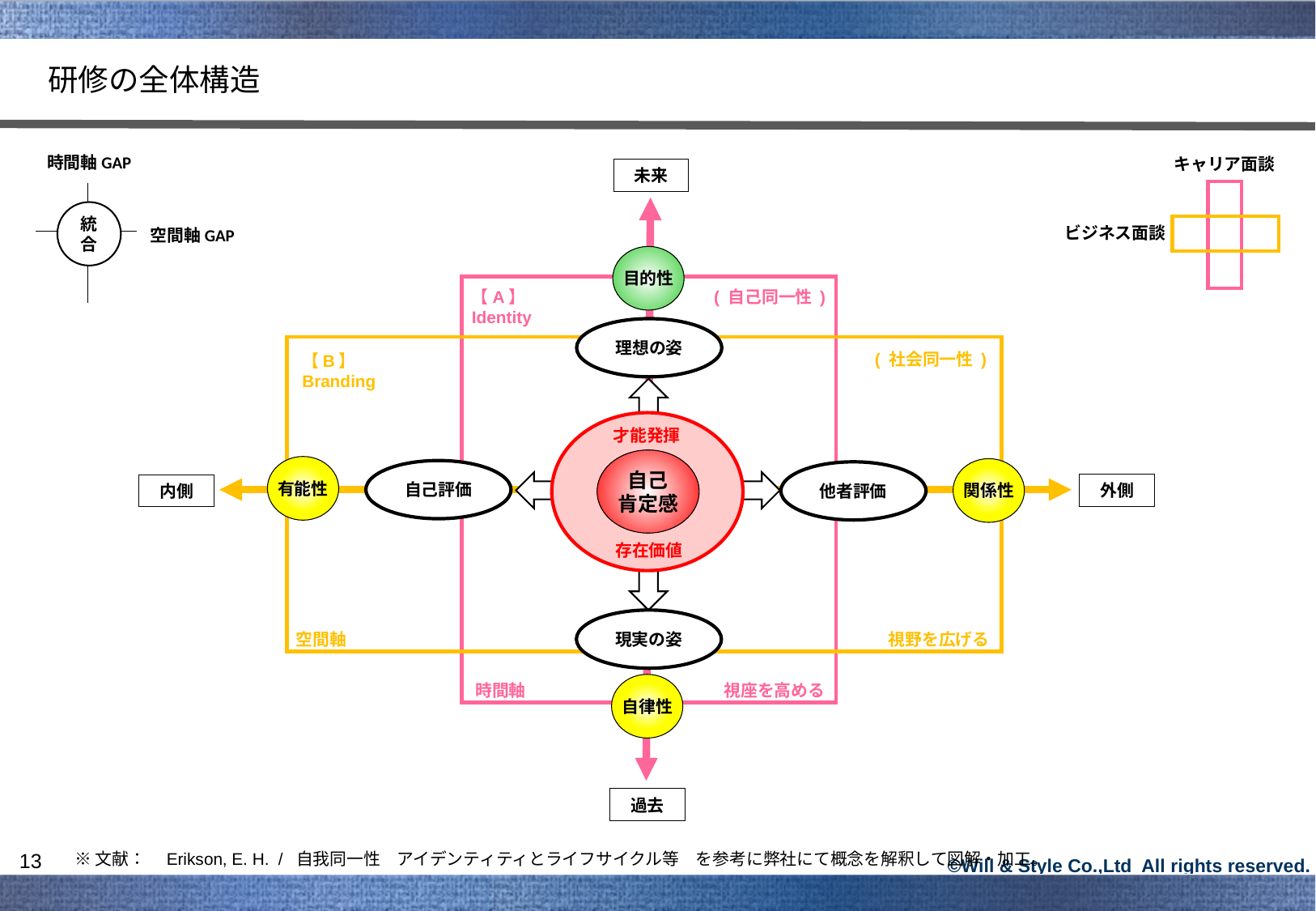

研修の全体構造

キャリア面談
時間軸GAP
統合
空間軸GAP
未来

ビジネス面談
目的性

( 自己同一性 )
【A】　Identity
理想の姿
( 社会同一性 )
【B】　Branding
理想の姿
才能発揮
自己
肯定感
有能性
関係性
自己評価
他者評価

外側
内側

存在価値
現実の姿
視野を広げる
空間軸
時間軸
視座を高める
自律性
過去
※文献：　Erikson, E. H.  /  自我同一性　アイデンティティとライフサイクル等　を参考に弊社にて概念を解釈して図解・加工。